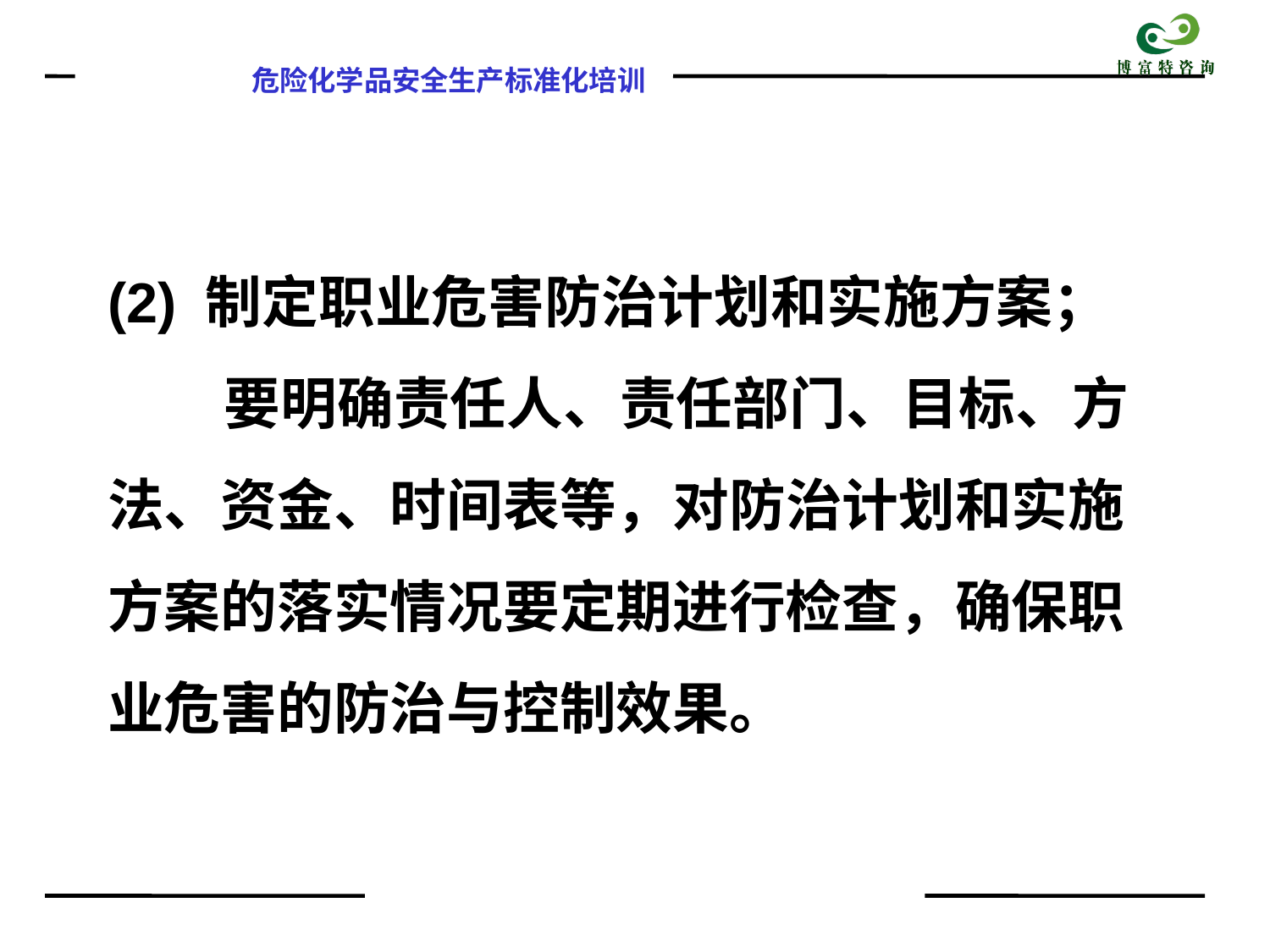

(2) 制定职业危害防治计划和实施方案；
        要明确责任人、责任部门、目标、方法、资金、时间表等，对防治计划和实施方案的落实情况要定期进行检查，确保职业危害的防治与控制效果。